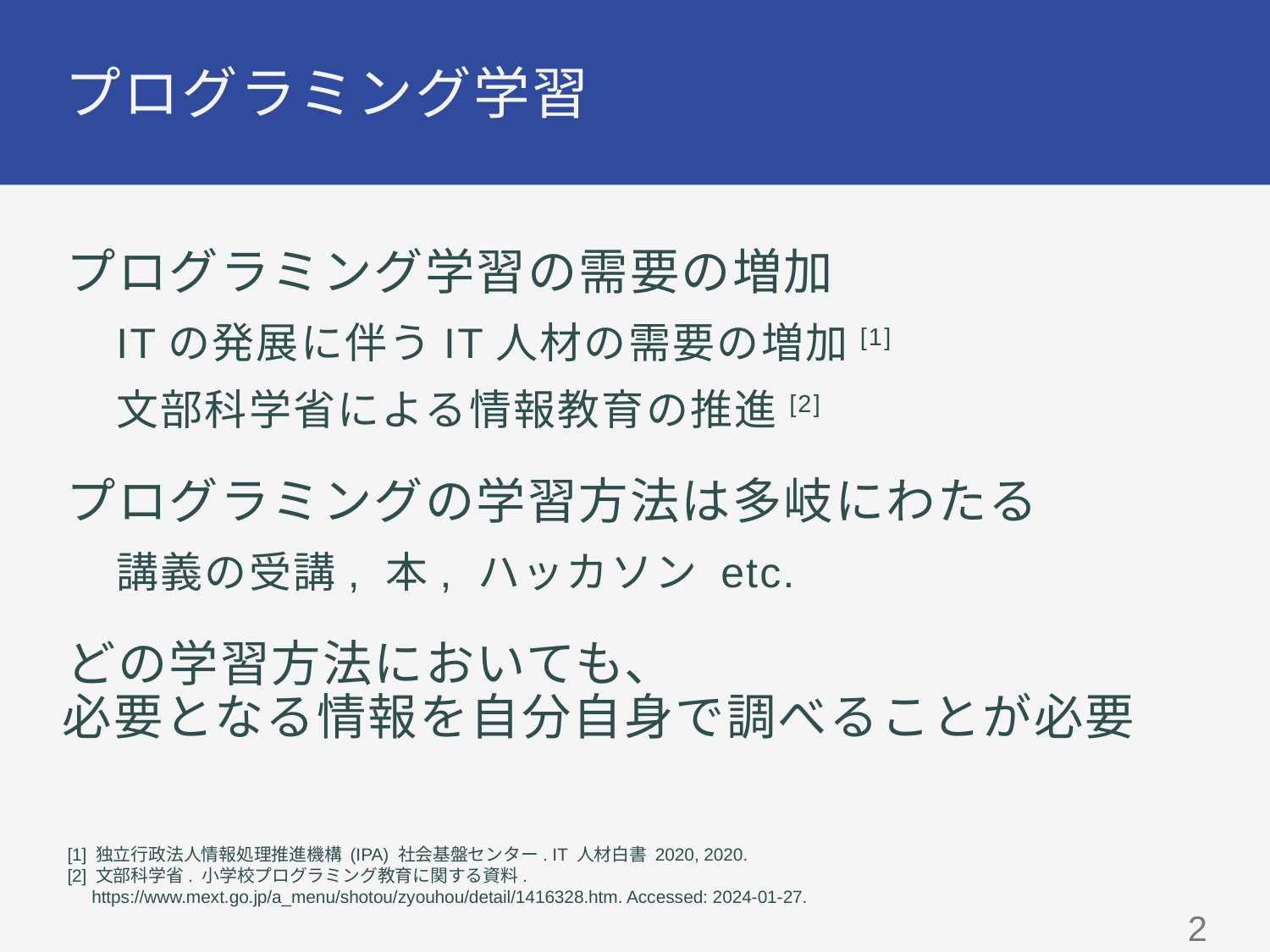

# プログラミング学習
プログラミング学習の需要の増加
ITの発展に伴うIT人材の需要の増加[1]
文部科学省による情報教育の推進[2]
プログラミングの学習方法は多岐にわたる
講義の受講, 本, ハッカソン etc.
どの学習方法においても、
必要となる情報を自分自身で調べることが必要
[1] 独立行政法人情報処理推進機構 (IPA) 社会基盤センター. IT 人材白書 2020, 2020.
[2] 文部科学省. 小学校プログラミング教育に関する資料.
     https://www.mext.go.jp/a_menu/shotou/zyouhou/detail/1416328.htm. Accessed: 2024-01-27.
2